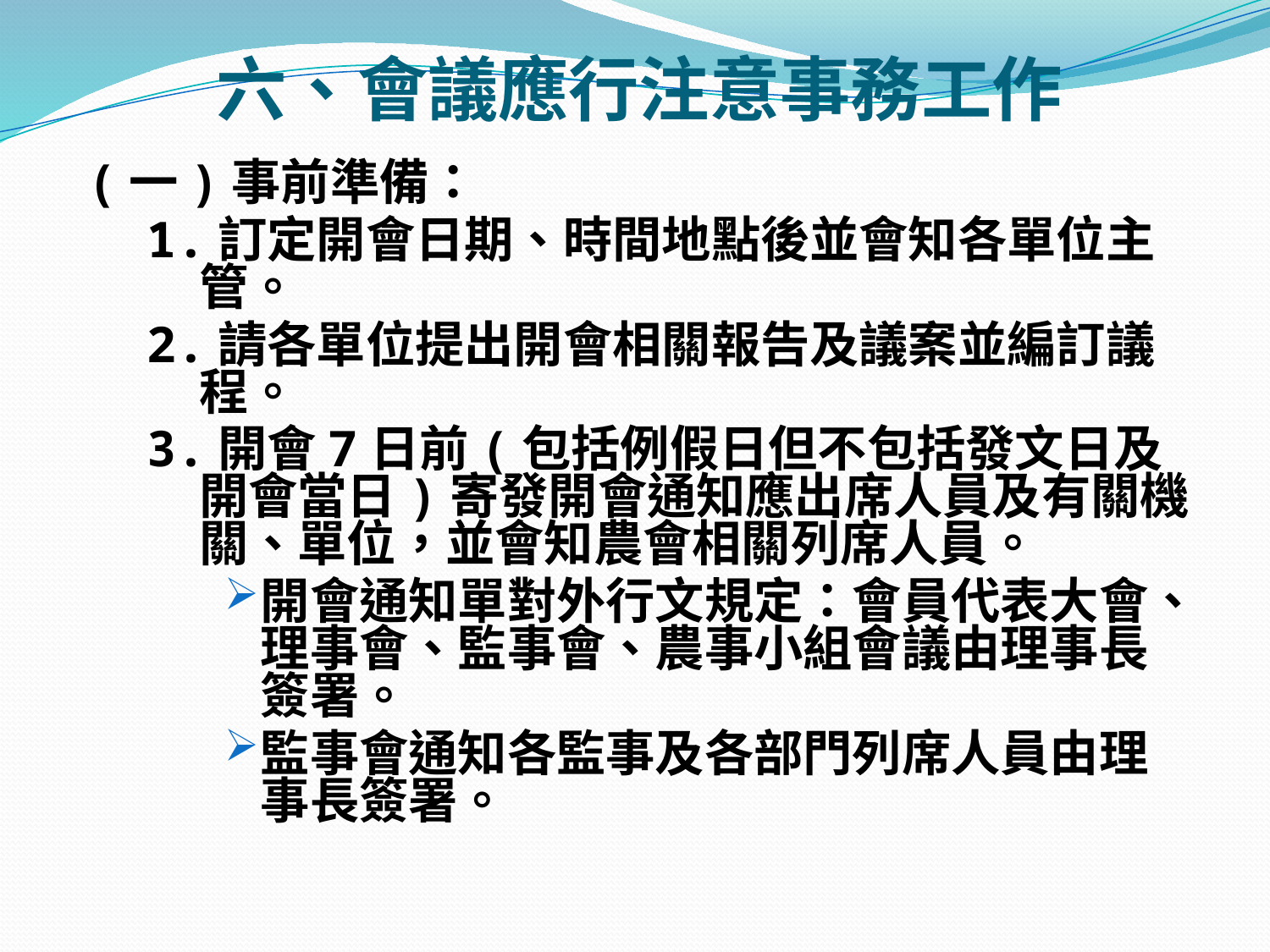

# 六、會議應行注意事務工作
(一)事前準備：
  1.訂定開會日期、時間地點後並會知各單位主管。
  2.請各單位提出開會相關報告及議案並編訂議程。
  3.開會7日前(包括例假日但不包括發文日及開會當日)寄發開會通知應出席人員及有關機關、單位，並會知農會相關列席人員。
開會通知單對外行文規定：會員代表大會、理事會、監事會、農事小組會議由理事長簽署。
監事會通知各監事及各部門列席人員由理事長簽署。